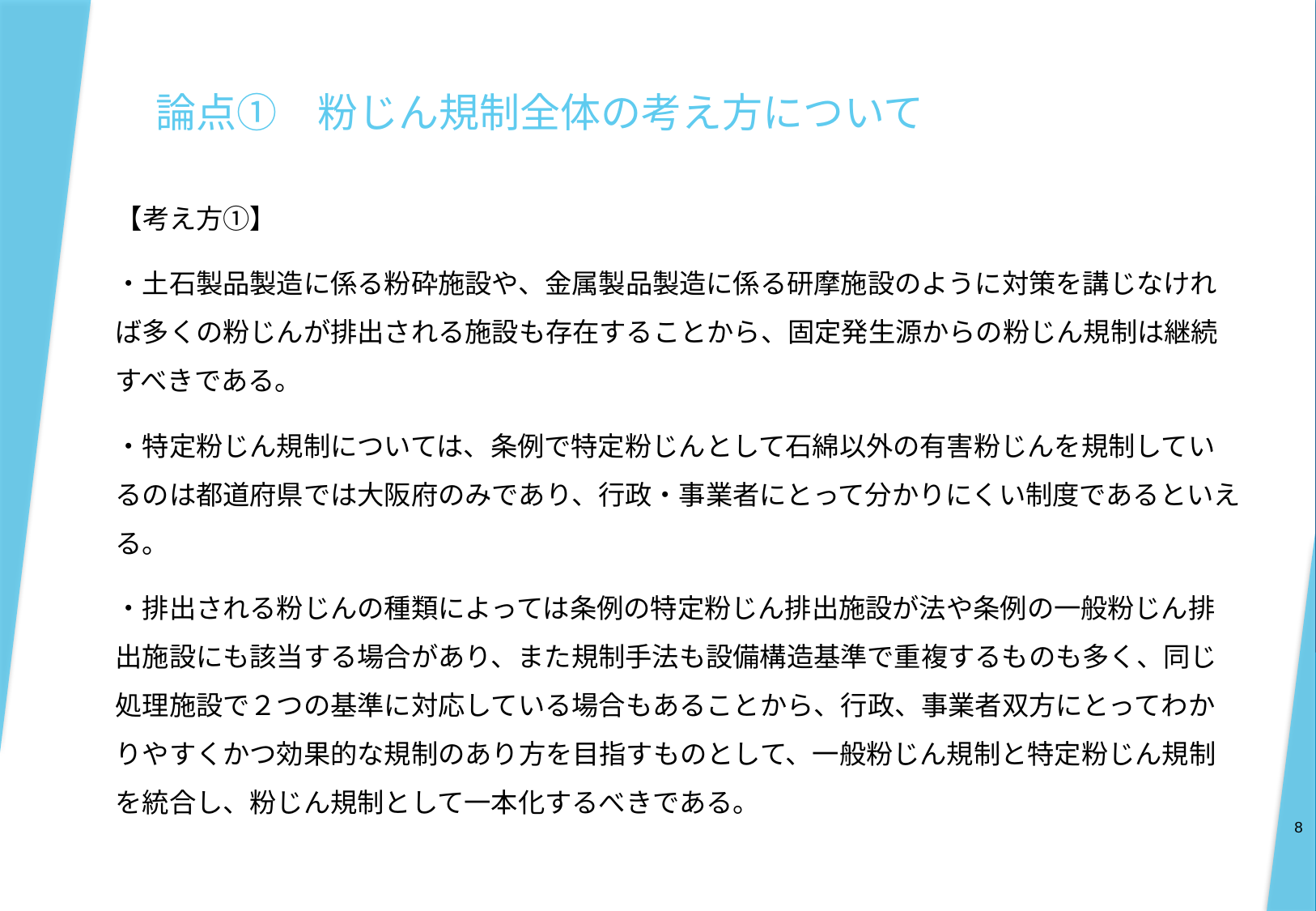

論点①　粉じん規制全体の考え方について
【考え方①】
・土石製品製造に係る粉砕施設や、金属製品製造に係る研摩施設のように対策を講じなければ多くの粉じんが排出される施設も存在することから、固定発生源からの粉じん規制は継続すべきである。
・特定粉じん規制については、条例で特定粉じんとして石綿以外の有害粉じんを規制しているのは都道府県では大阪府のみであり、行政・事業者にとって分かりにくい制度であるといえる。
・排出される粉じんの種類によっては条例の特定粉じん排出施設が法や条例の一般粉じん排出施設にも該当する場合があり、また規制手法も設備構造基準で重複するものも多く、同じ処理施設で２つの基準に対応している場合もあることから、行政、事業者双方にとってわかりやすくかつ効果的な規制のあり方を目指すものとして、一般粉じん規制と特定粉じん規制を統合し、粉じん規制として一本化するべきである。

8